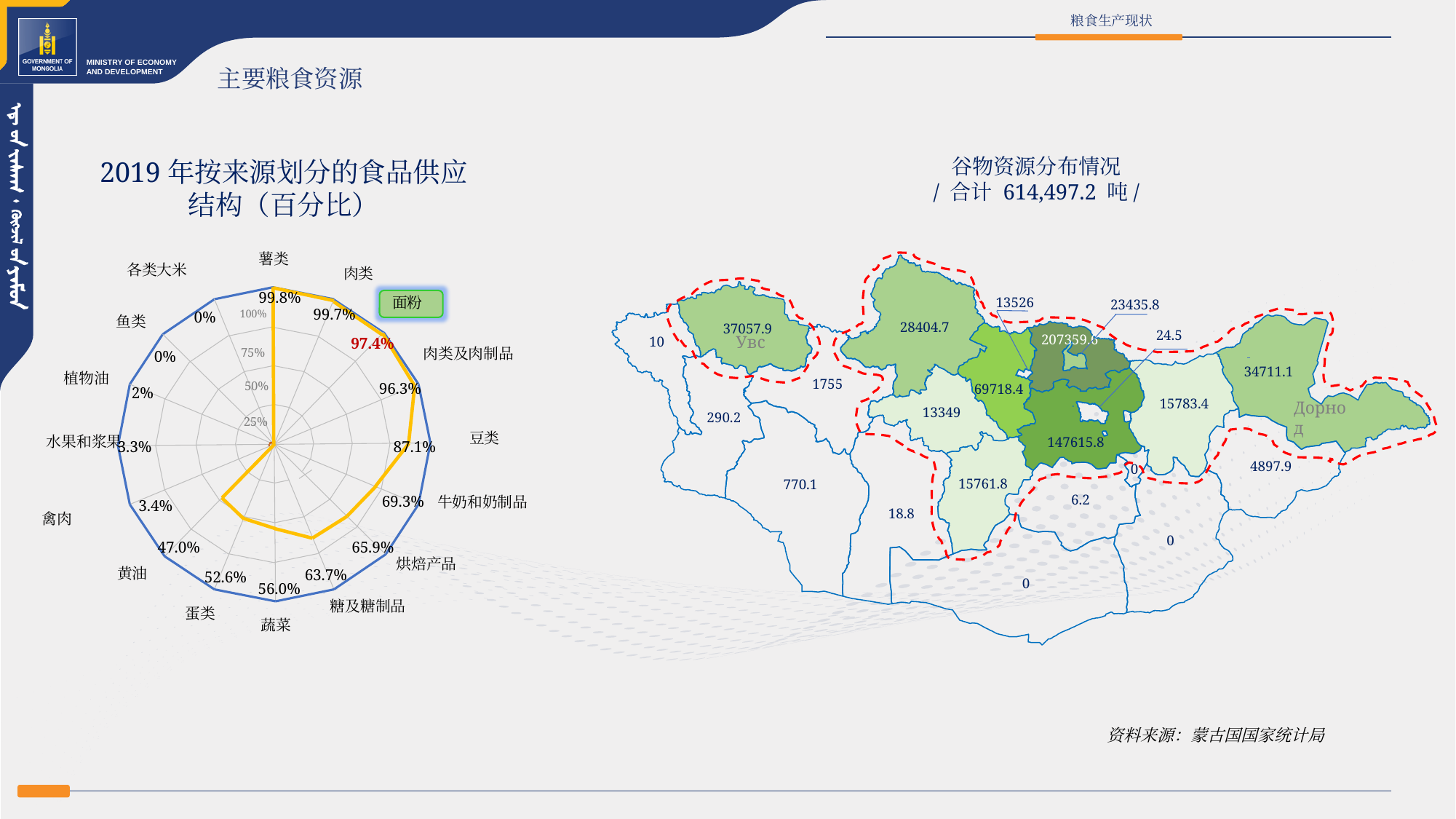

粮食生产现状
主要粮食资源
谷物资源分布情况
/ 合计 614,497.2 吨/
2019年按来源划分的食品供应结构（百分比）
薯类

各类大米
肉类

面粉

100%
鱼类
肉类及肉制品
75%
50%
25%
豆类

水果和浆果

牛奶和奶制品
禽肉
烘焙产品
黄油
糖及糖制品
蛋类
蔬菜

植物油

13526
23435.8

28404.7

37057.9

24.5

207359.6
10

34711.1

1755
69718.4
15783.4
13349

290.2

147615.8

4897.9

0

15761.8
770.1
6.2
18.8

0
0

99.8%
99.7%
0%
Увс
97.4%
0%
96.3%
2%
Дорнод
87.1%
3.3%
69.3%
3.4%
65.9%
47.0%
63.7%
52.6%
56.0%
资料来源：蒙古国国家统计局